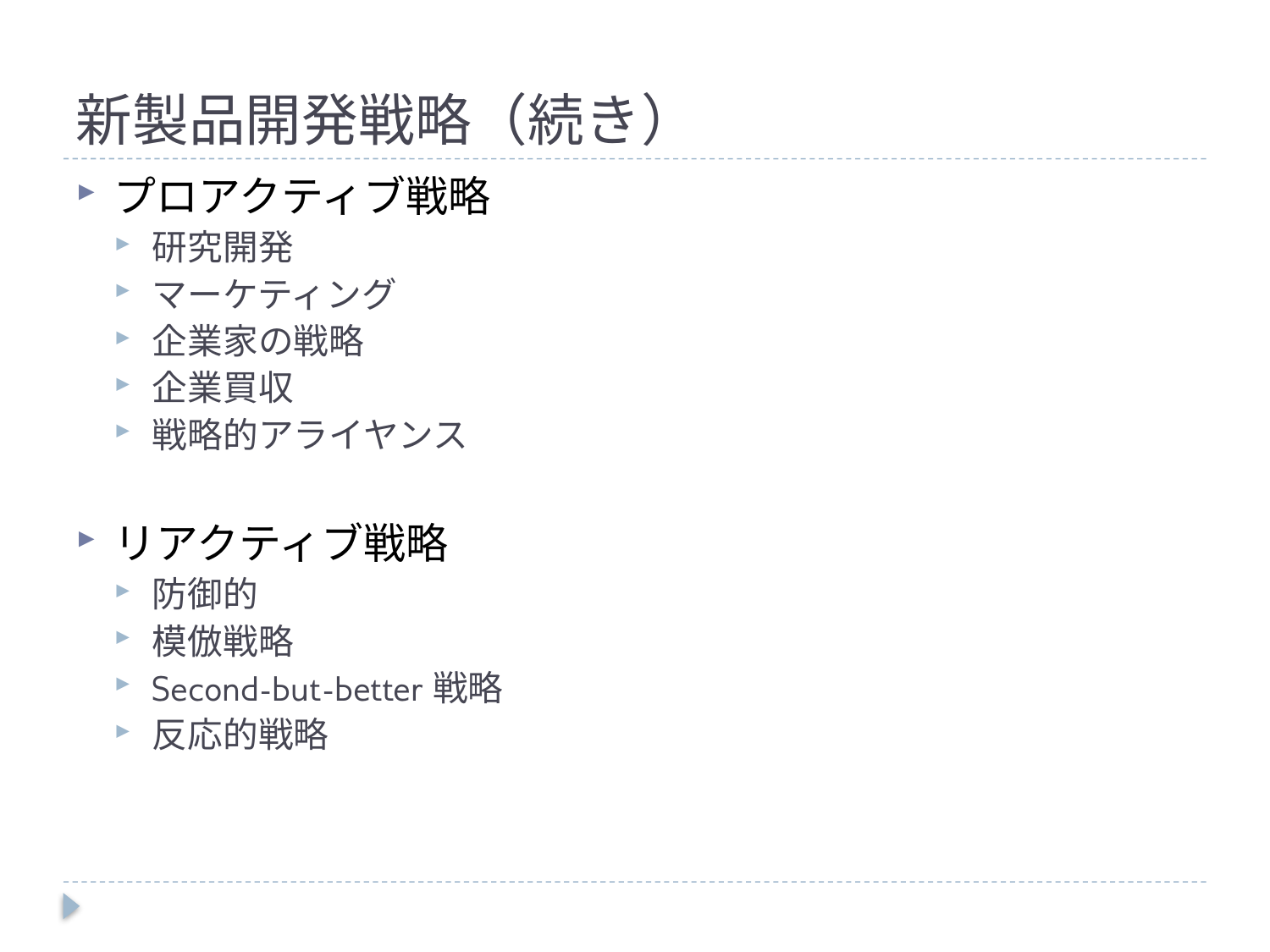

# 新製品開発戦略（続き）
プロアクティブ戦略
研究開発
マーケティング
企業家の戦略
企業買収
戦略的アライヤンス

リアクティブ戦略
防御的
模倣戦略
Second-but-better戦略
反応的戦略